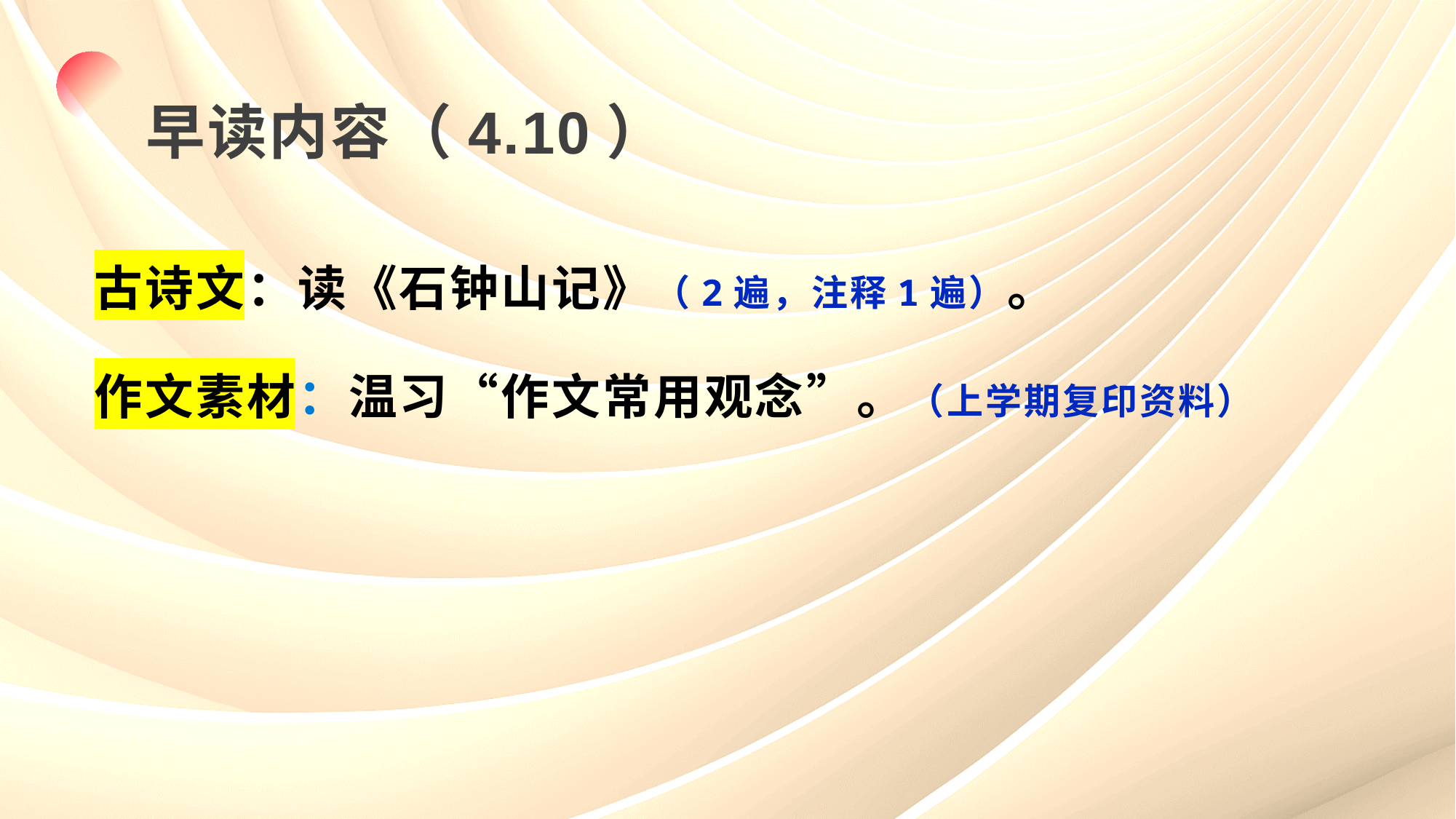

早读内容（4.10）
古诗文：读《石钟山记》（2遍，注释1遍）。
作文素材：温习“作文常用观念”。（上学期复印资料）